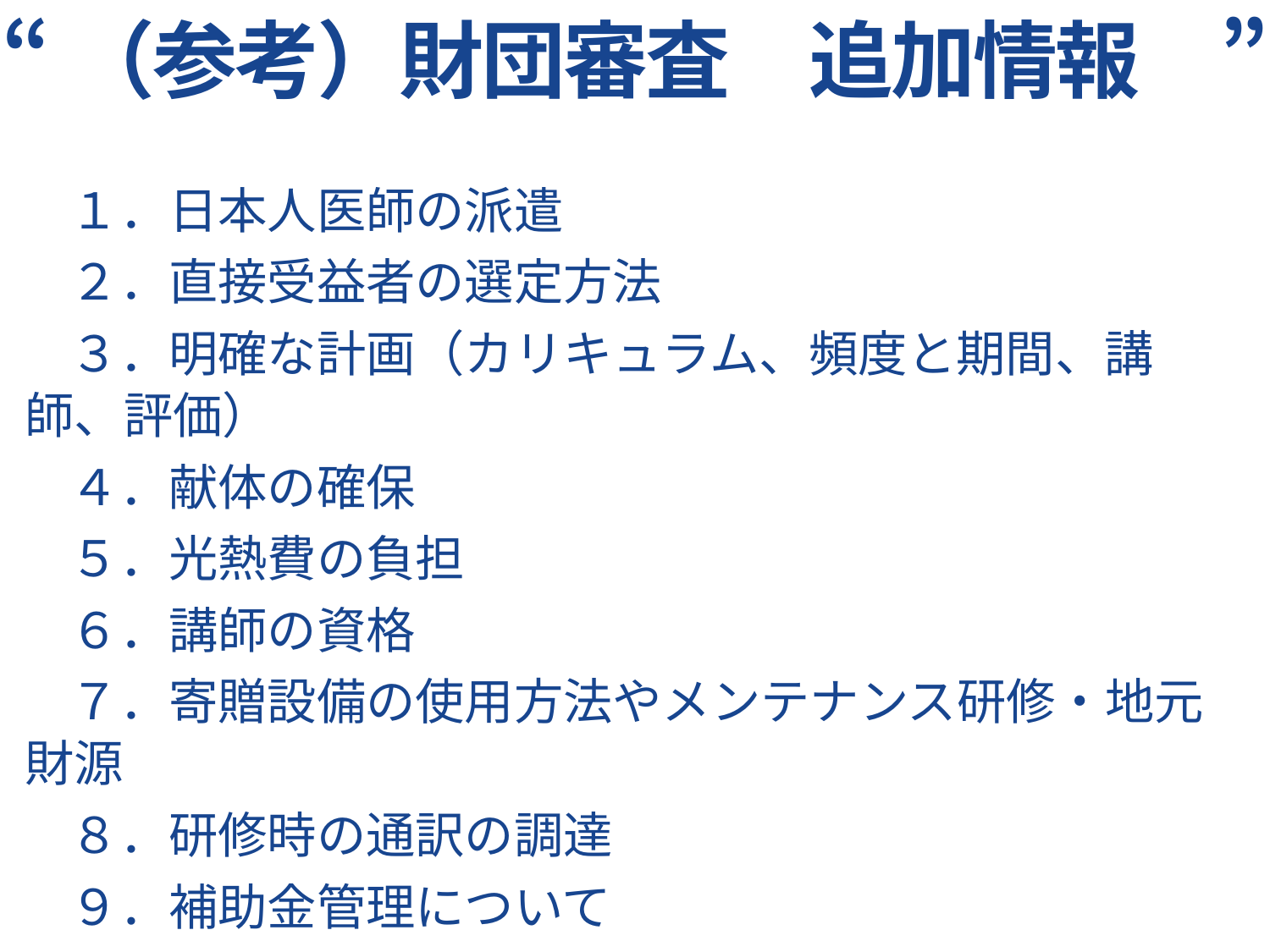

“（参考）財団審査　追加情報　”
# 財団の追加情報要請（承認のヒント）
   １．日本人医師の派遣
   ２．直接受益者の選定方法
   ３．明確な計画（カリキュラム、頻度と期間、講師、評価）
   ４．献体の確保
   ５．光熱費の負担
   ６．講師の資格
   ７．寄贈設備の使用方法やメンテナンス研修・地元財源
   ８．研修時の通訳の調達
   ９．補助金管理について
　１０．空調設備の必要性